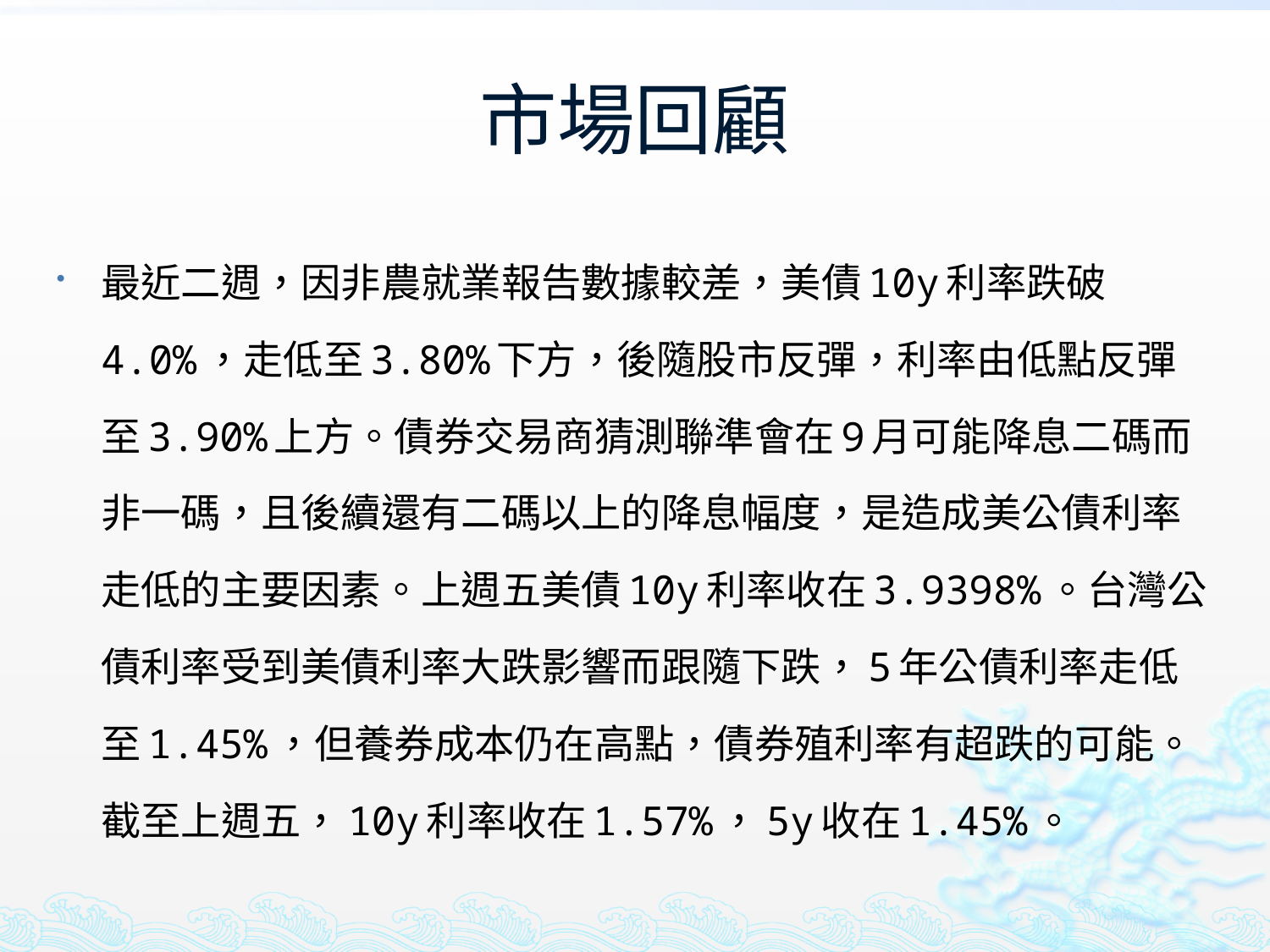

# 市場回顧
最近二週，因非農就業報告數據較差，美債10y利率跌破4.0%，走低至3.80%下方，後隨股市反彈，利率由低點反彈至3.90%上方。債券交易商猜測聯準會在9月可能降息二碼而非一碼，且後續還有二碼以上的降息幅度，是造成美公債利率走低的主要因素。上週五美債10y利率收在3.9398%。台灣公債利率受到美債利率大跌影響而跟隨下跌，5年公債利率走低至1.45%，但養券成本仍在高點，債券殖利率有超跌的可能。截至上週五，10y利率收在1.57%，5y收在1.45%。